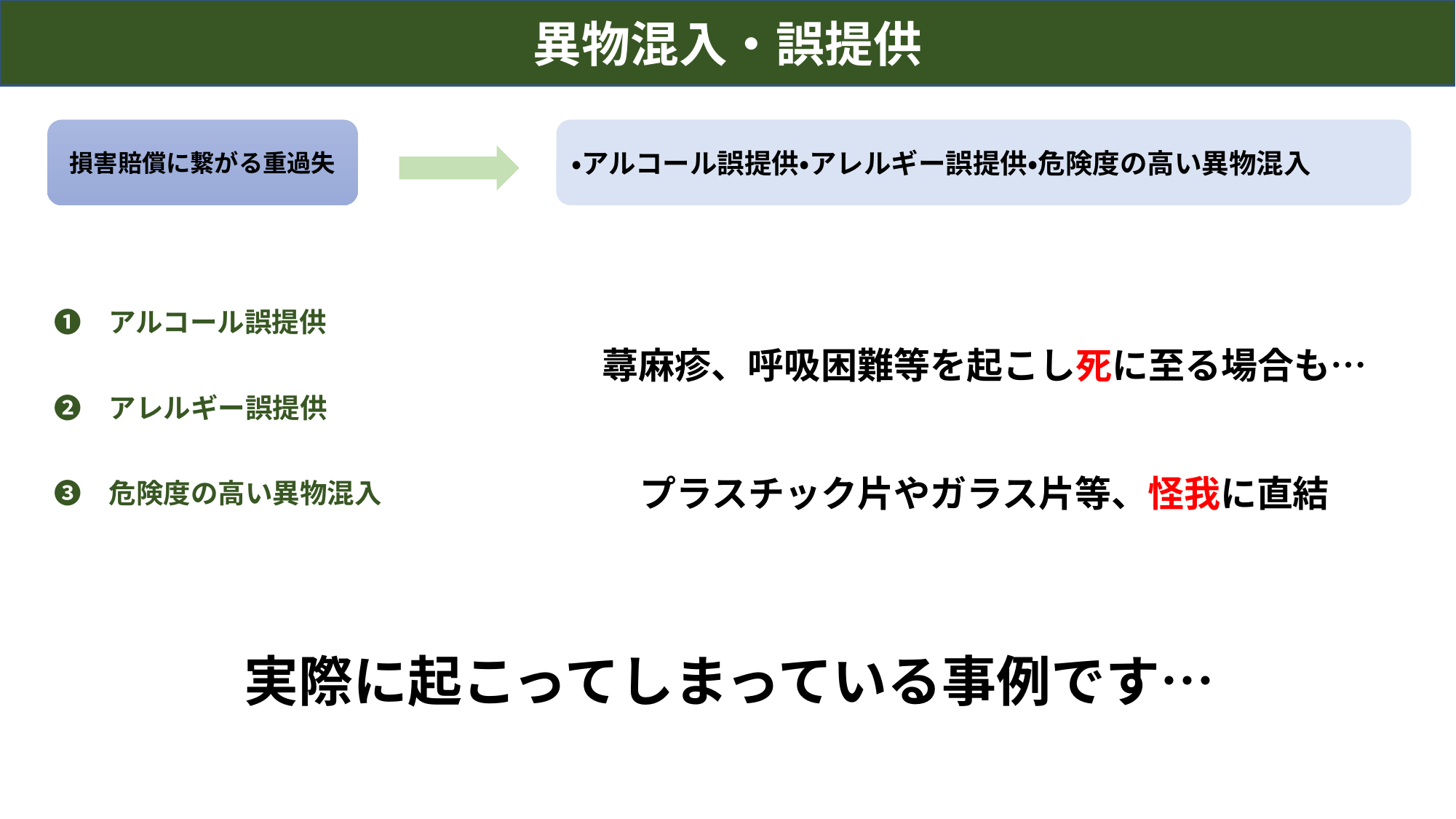

異物混入・誤提供
損害賠償に繋がる重過失
・アルコール誤提供・アレルギー誤提供・危険度の高い異物混入

　❶　アルコール誤提供
蕁麻疹、呼吸困難等を起こし死に至る場合も…
　❷　アレルギー誤提供
　❸　危険度の高い異物混入
プラスチック片やガラス片等、怪我に直結
実際に起こってしまっている事例です…